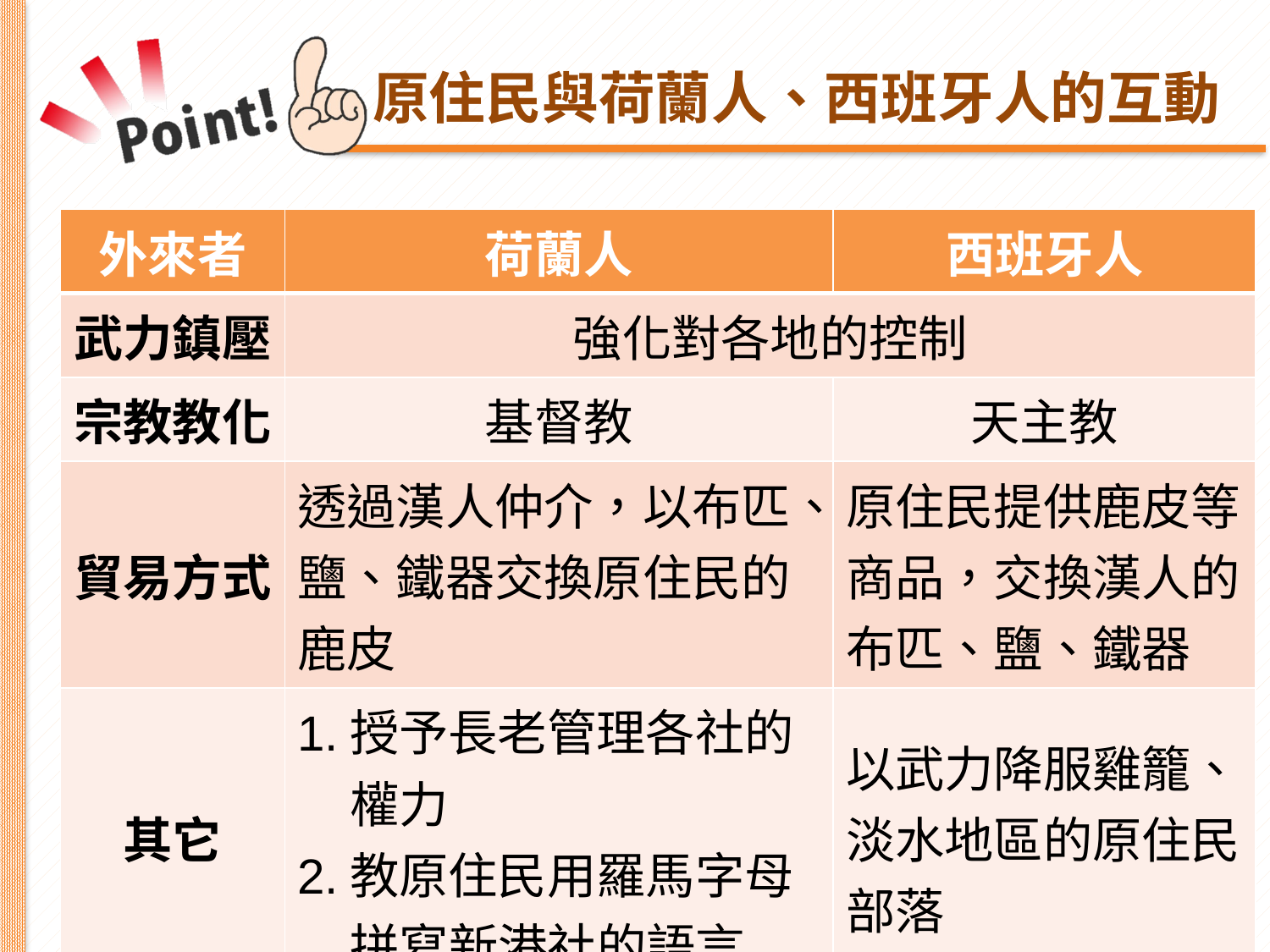

# 原住民與荷蘭人、西班牙人的互動
| 外來者 | 荷蘭人 | 西班牙人 |
| --- | --- | --- |
| 武力鎮壓 | 強化對各地的控制 |  |
| 宗教教化 | 基督教 | 天主教 |
| 貿易方式 | 透過漢人仲介，以布匹、鹽、鐵器交換原住民的鹿皮 | 原住民提供鹿皮等商品，交換漢人的布匹、鹽、鐵器 |
| 其它 | 1.授予長老管理各社的權力 2.教原住民用羅馬字母拼寫新港社的語言 | 以武力降服雞籠、淡水地區的原住民部落 |